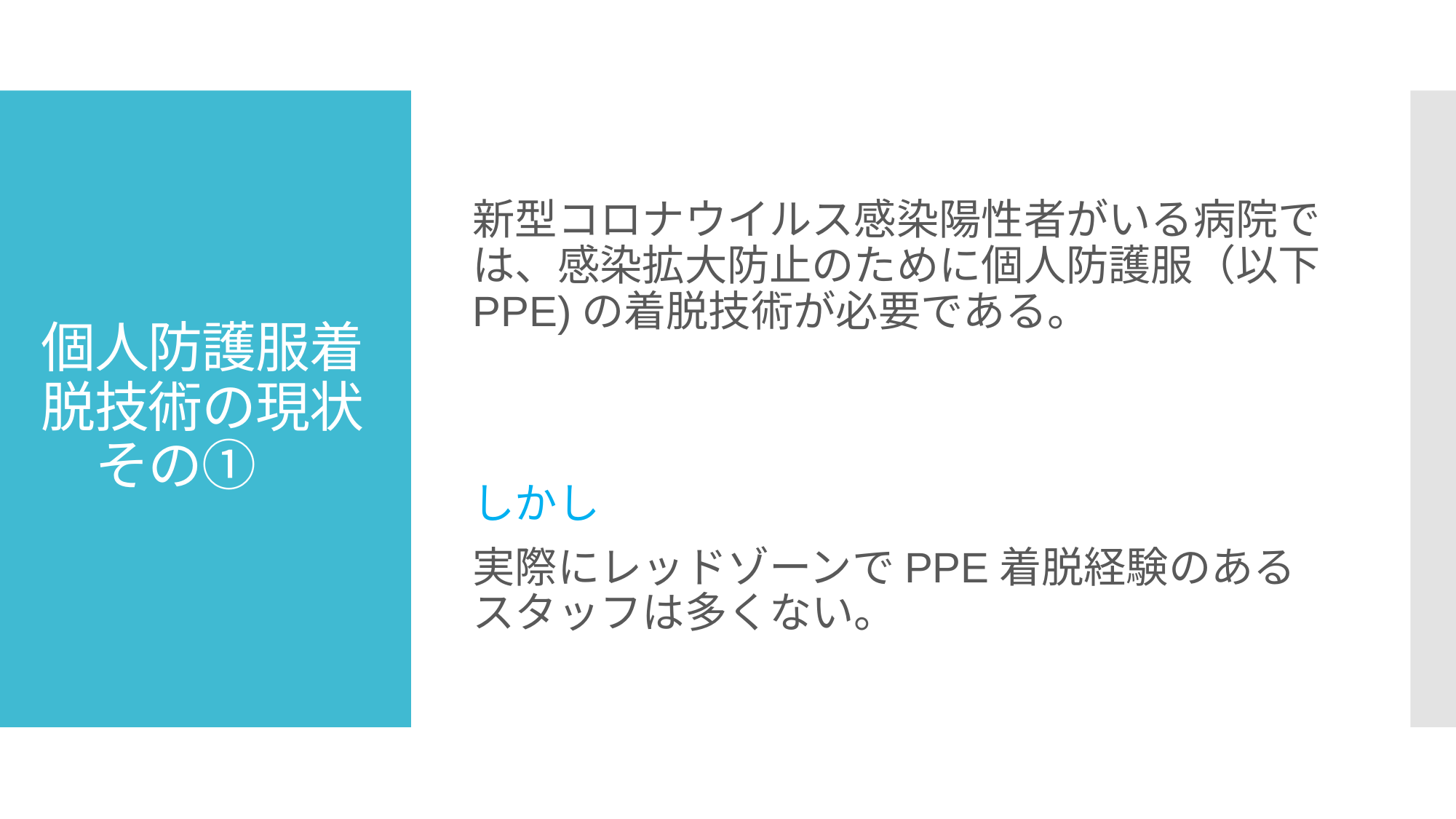

新型コロナウイルス感染陽性者がいる病院では、感染拡大防止のために個人防護服（以下PPE)の着脱技術が必要である。

しかし
実際にレッドゾーンでPPE着脱経験のあるスタッフは多くない。
# 個人防護服着脱技術の現状 　その①